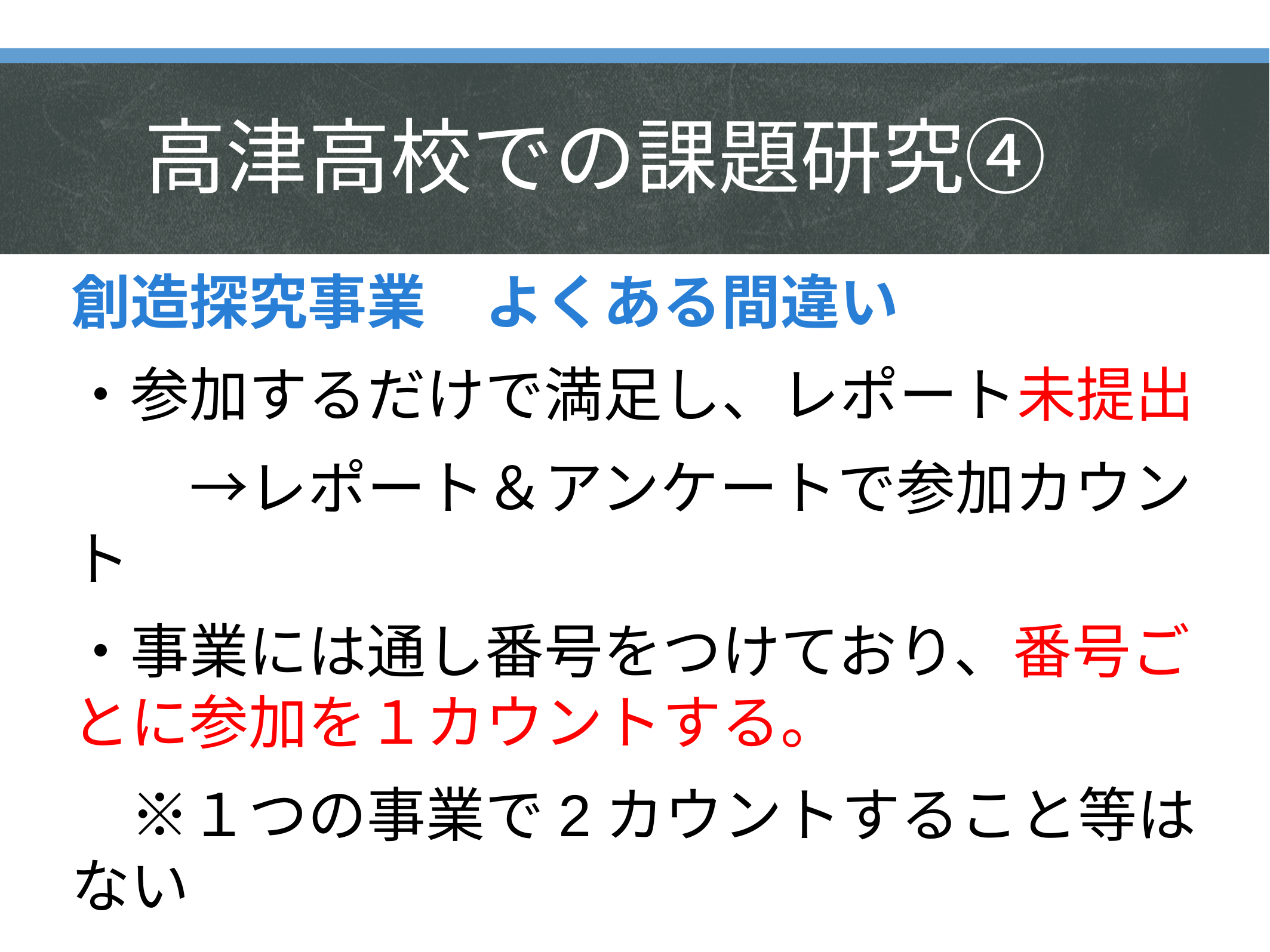

# 高津高校での課題研究④
創造探究事業　よくある間違い
・参加するだけで満足し、レポート未提出
　　→レポート＆アンケートで参加カウント
・事業には通し番号をつけており、番号ごとに参加を１カウントする。
　※１つの事業で2カウントすること等はない